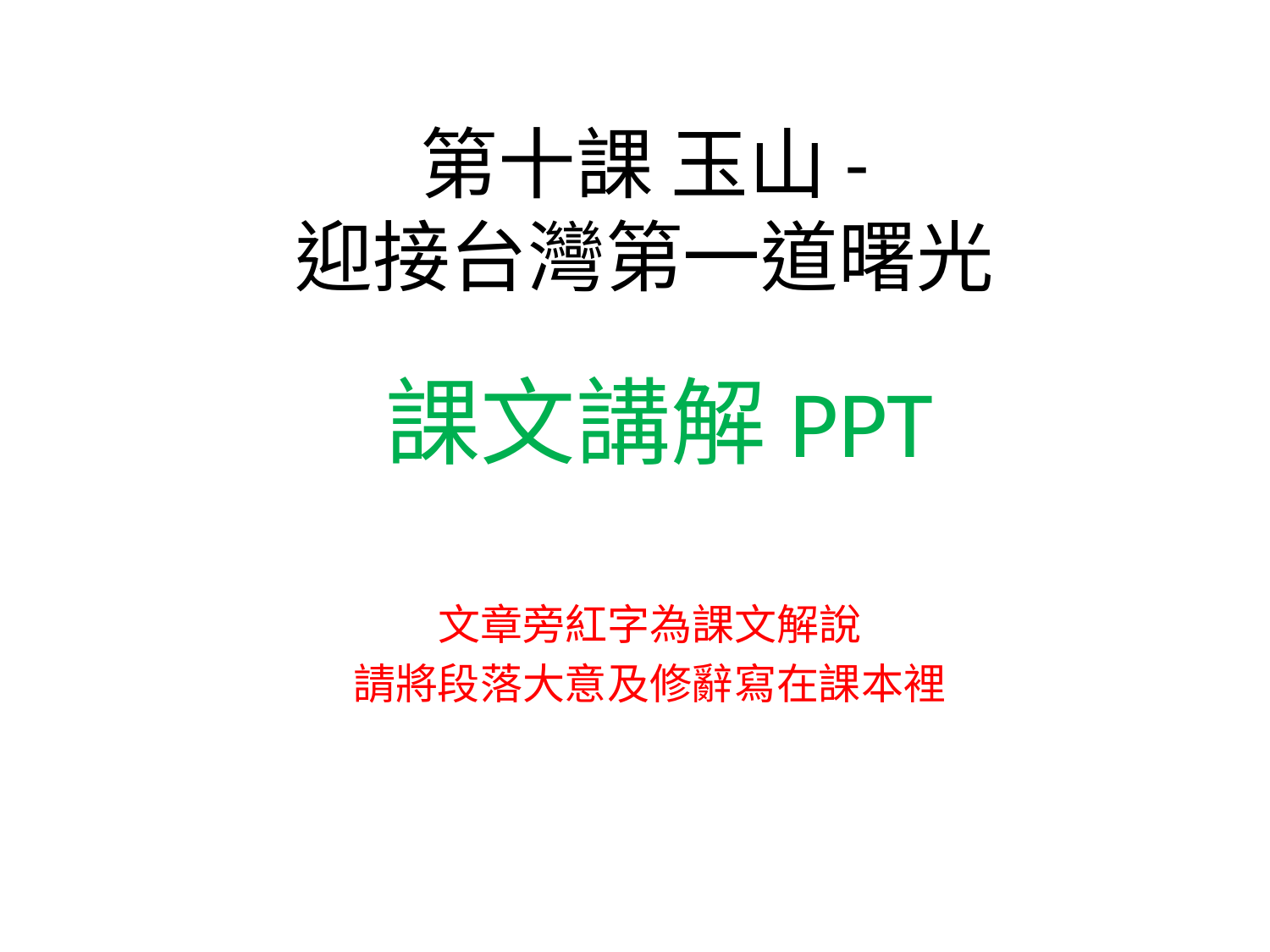

# 第十課 玉山- 迎接台灣第一道曙光
課文講解PPT
文章旁紅字為課文解說
請將段落大意及修辭寫在課本裡